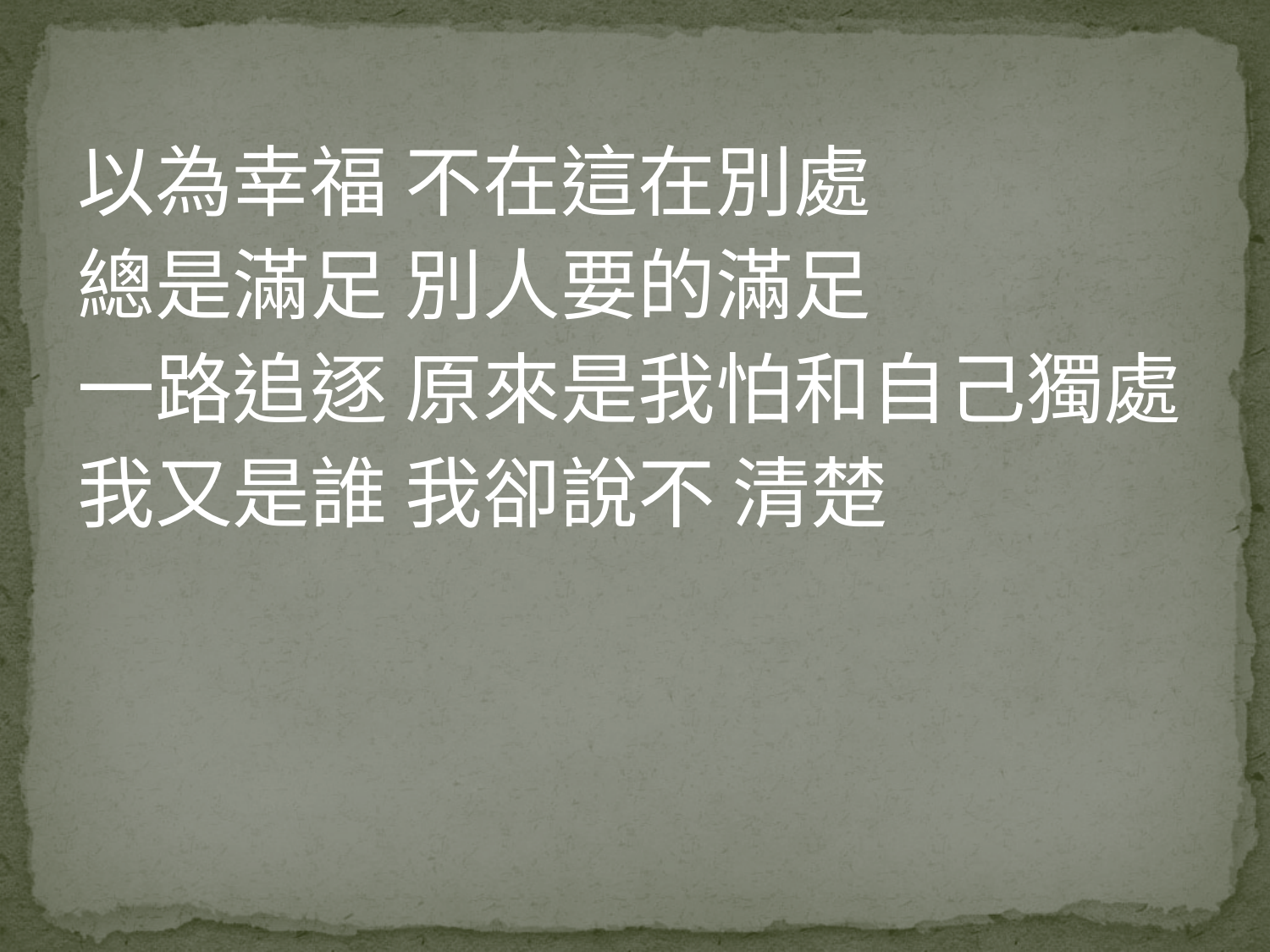

以為幸福 不在這在別處
總是滿足 別人要的滿足
一路追逐 原來是我怕和自己獨處
我又是誰 我卻說不 清楚